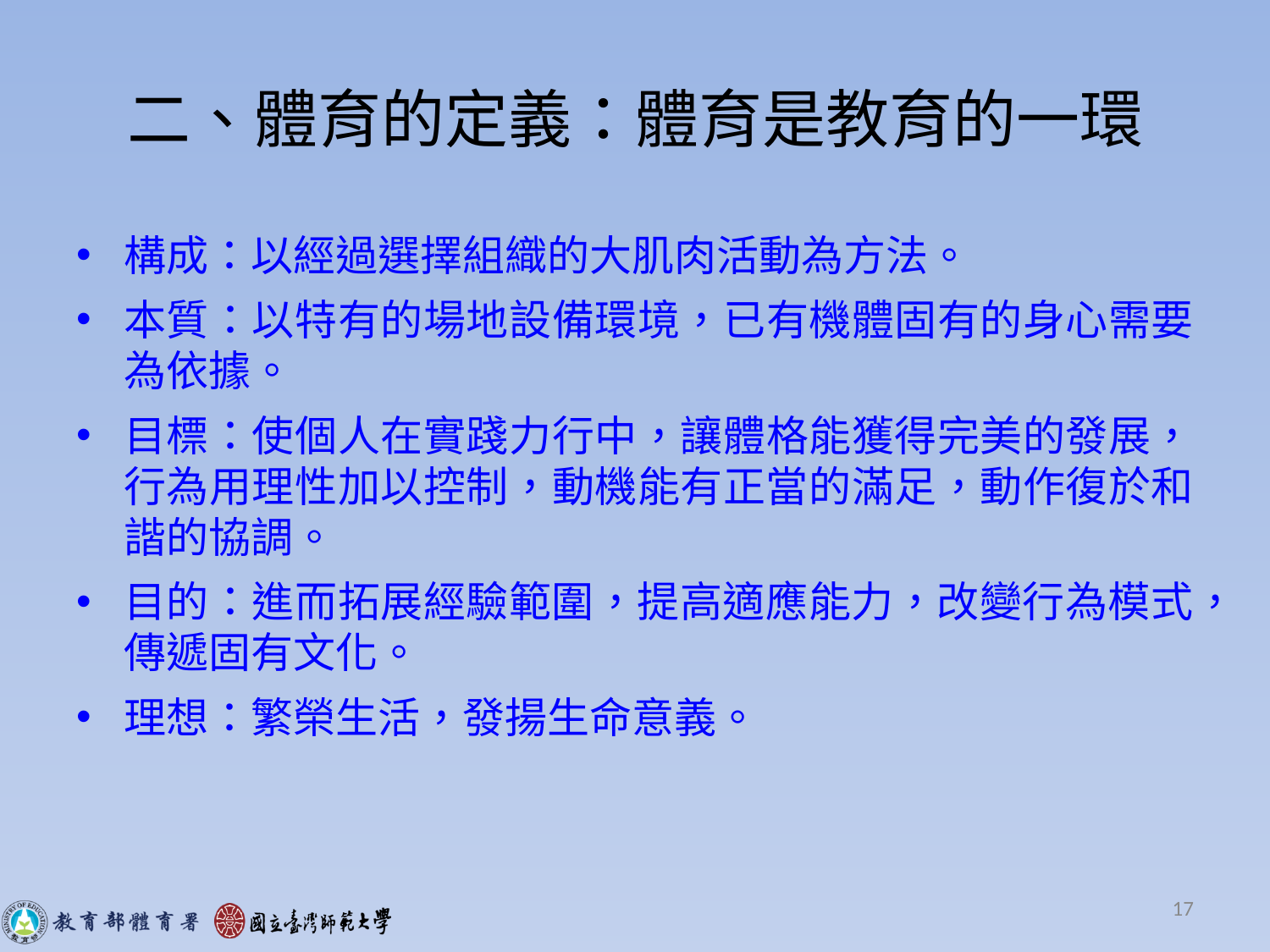

# 二、體育的定義：體育是教育的一環
構成：以經過選擇組織的大肌肉活動為方法。
本質：以特有的場地設備環境，已有機體固有的身心需要為依據。
目標：使個人在實踐力行中，讓體格能獲得完美的發展，行為用理性加以控制，動機能有正當的滿足，動作復於和諧的協調。
目的：進而拓展經驗範圍，提高適應能力，改變行為模式，傳遞固有文化。
理想：繁榮生活，發揚生命意義。
17